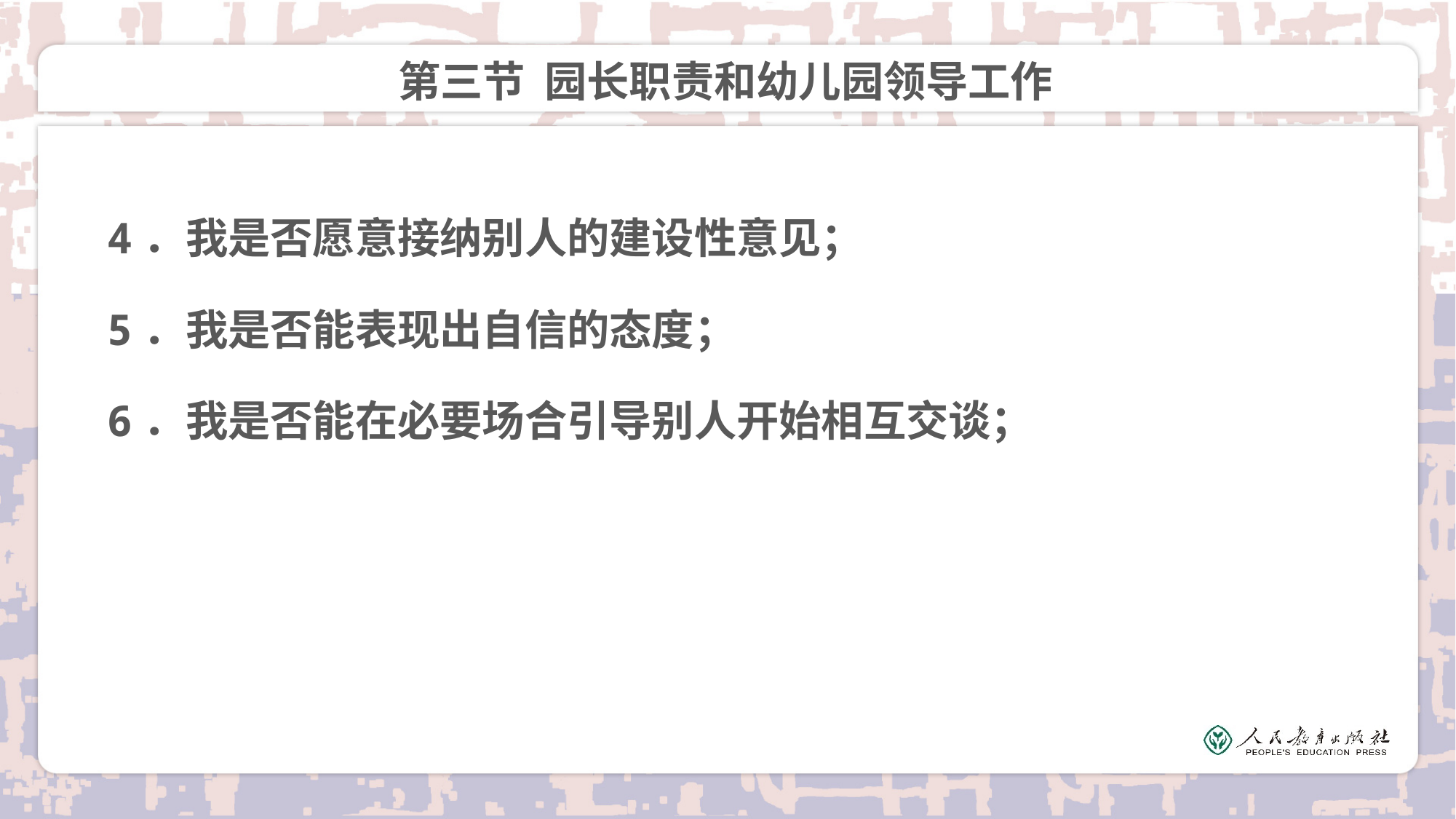

# 第三节  园长职责和幼儿园领导工作
4．我是否愿意接纳别人的建设性意见；
5．我是否能表现出自信的态度；
6．我是否能在必要场合引导别人开始相互交谈；